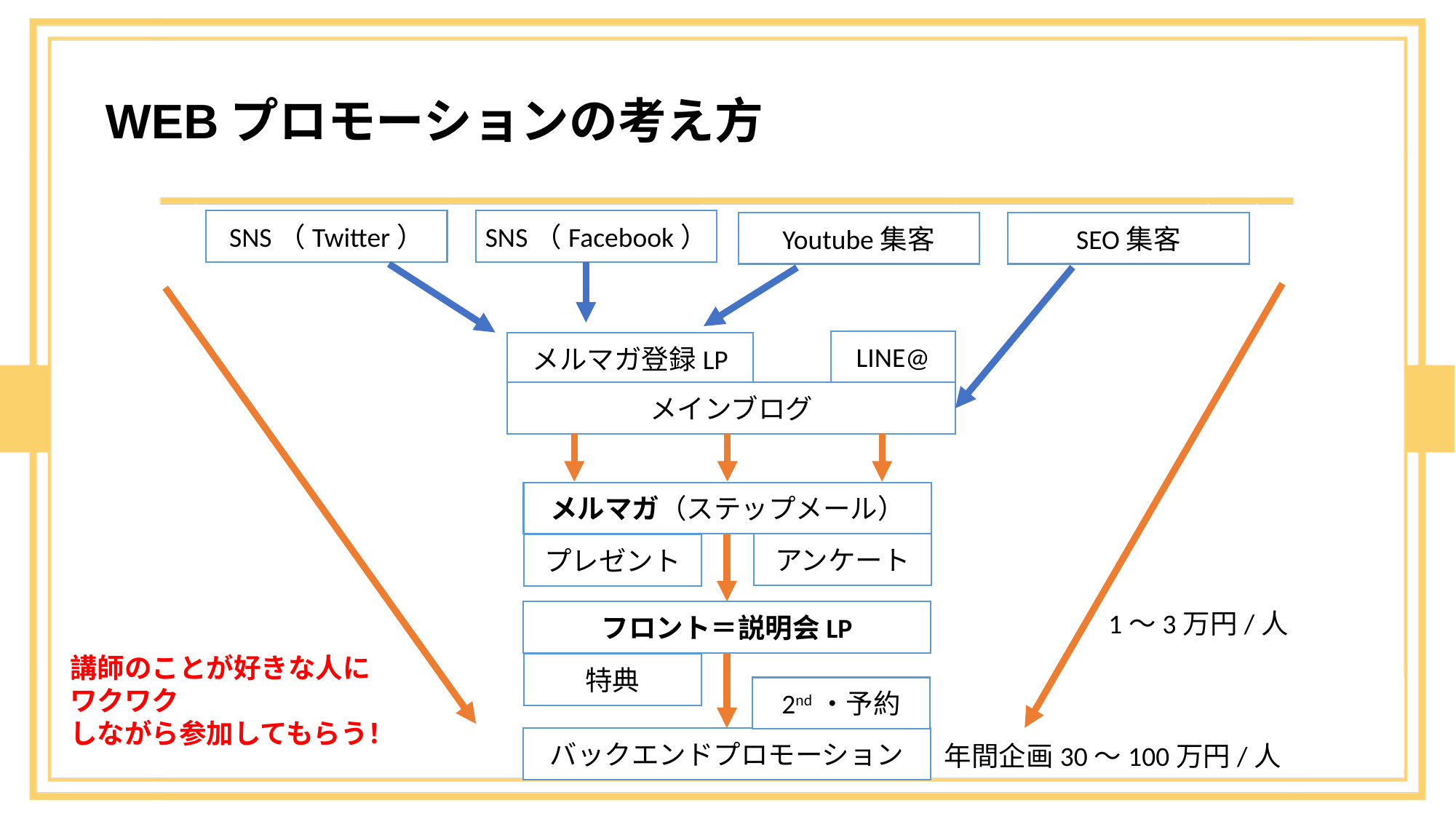

# WEBプロモーションの考え方

SNS（Twitter）

SNS（Facebook）

Youtube集客

SEO集客

LINE@

メルマガ登録LP

メインブログ

メルマガ（ステップメール）

アンケート

プレゼント
1～3万円/人

フロント＝説明会LP
講師のことが好きな人に
ワクワク
しながら参加してもらう！

特典

2nd・予約

バックエンドプロモーション
年間企画30～100万円/人